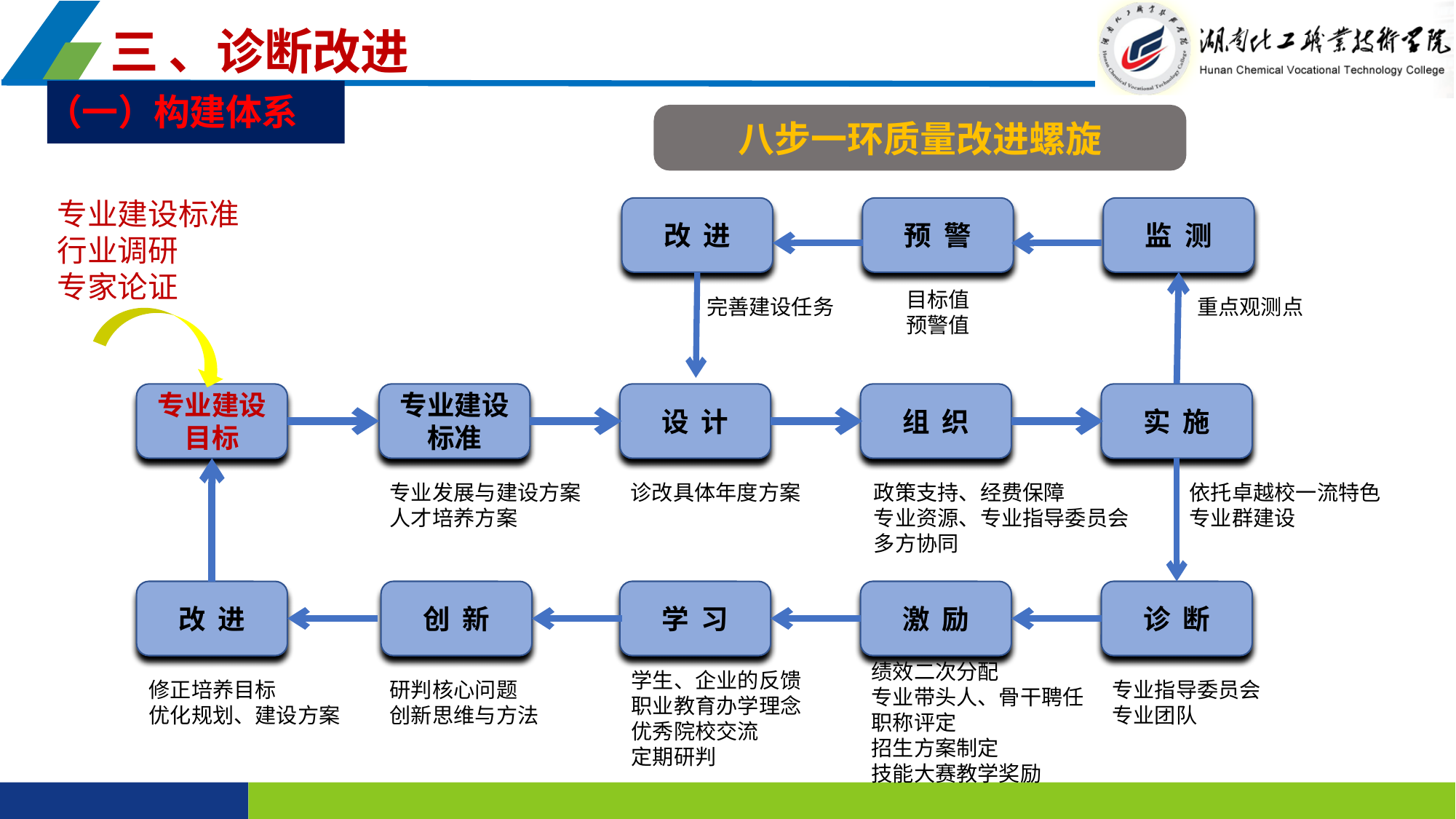

三 、诊断改进

（一）构建体系
八步一环质量改进螺旋
专业建设标准
行业调研
专家论证
改  进
预  警
监  测
目标值
预警值
完善建设任务
重点观测点

专业建设
目标
专业建设
标准
设  计
组  织
实  施
专业发展与建设方案
人才培养方案
诊改具体年度方案
政策支持、经费保障
专业资源、专业指导委员会
多方协同
依托卓越校一流特色专业群建设
改  进
创  新
学  习
激  励
诊  断
绩效二次分配
专业带头人、骨干聘任
职称评定
招生方案制定
技能大赛教学奖励
学生、企业的反馈
职业教育办学理念
优秀院校交流
定期研判
修正培养目标
优化规划、建设方案
研判核心问题
创新思维与方法
专业指导委员会
专业团队